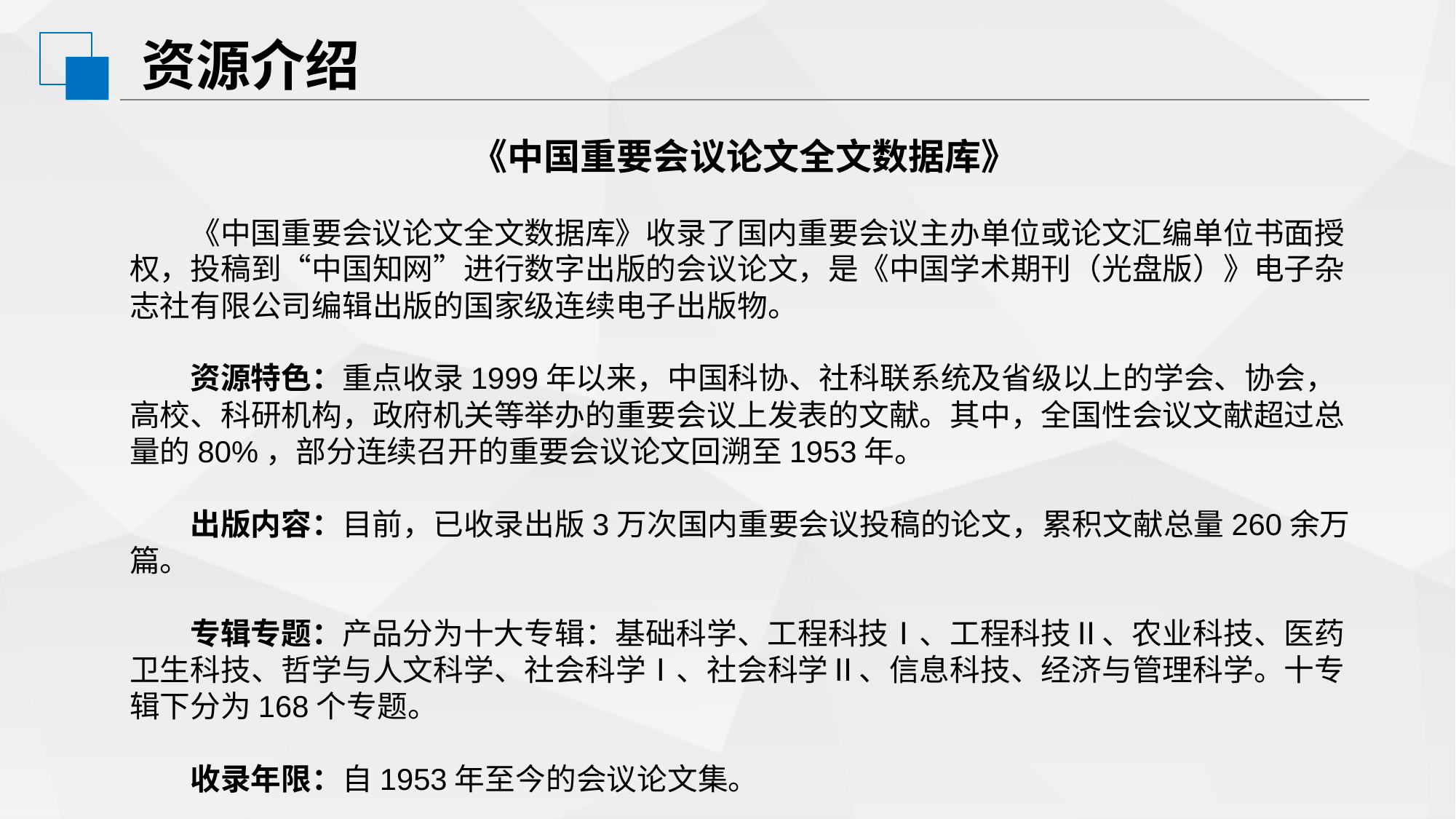

资源介绍
《中国重要会议论文全文数据库》

《中国重要会议论文全文数据库》收录了国内重要会议主办单位或论文汇编单位书面授权，投稿到“中国知网”进行数字出版的会议论文，是《中国学术期刊（光盘版）》电子杂志社有限公司编辑出版的国家级连续电子出版物。

资源特色：重点收录1999年以来，中国科协、社科联系统及省级以上的学会、协会，高校、科研机构，政府机关等举办的重要会议上发表的文献。其中，全国性会议文献超过总量的80%，部分连续召开的重要会议论文回溯至1953年。

出版内容：目前，已收录出版3万次国内重要会议投稿的论文，累积文献总量260余万篇。

专辑专题：产品分为十大专辑：基础科学、工程科技Ⅰ、工程科技Ⅱ、农业科技、医药卫生科技、哲学与人文科学、社会科学Ⅰ、社会科学Ⅱ、信息科技、经济与管理科学。十专辑下分为168个专题。

收录年限：自1953年至今的会议论文集。